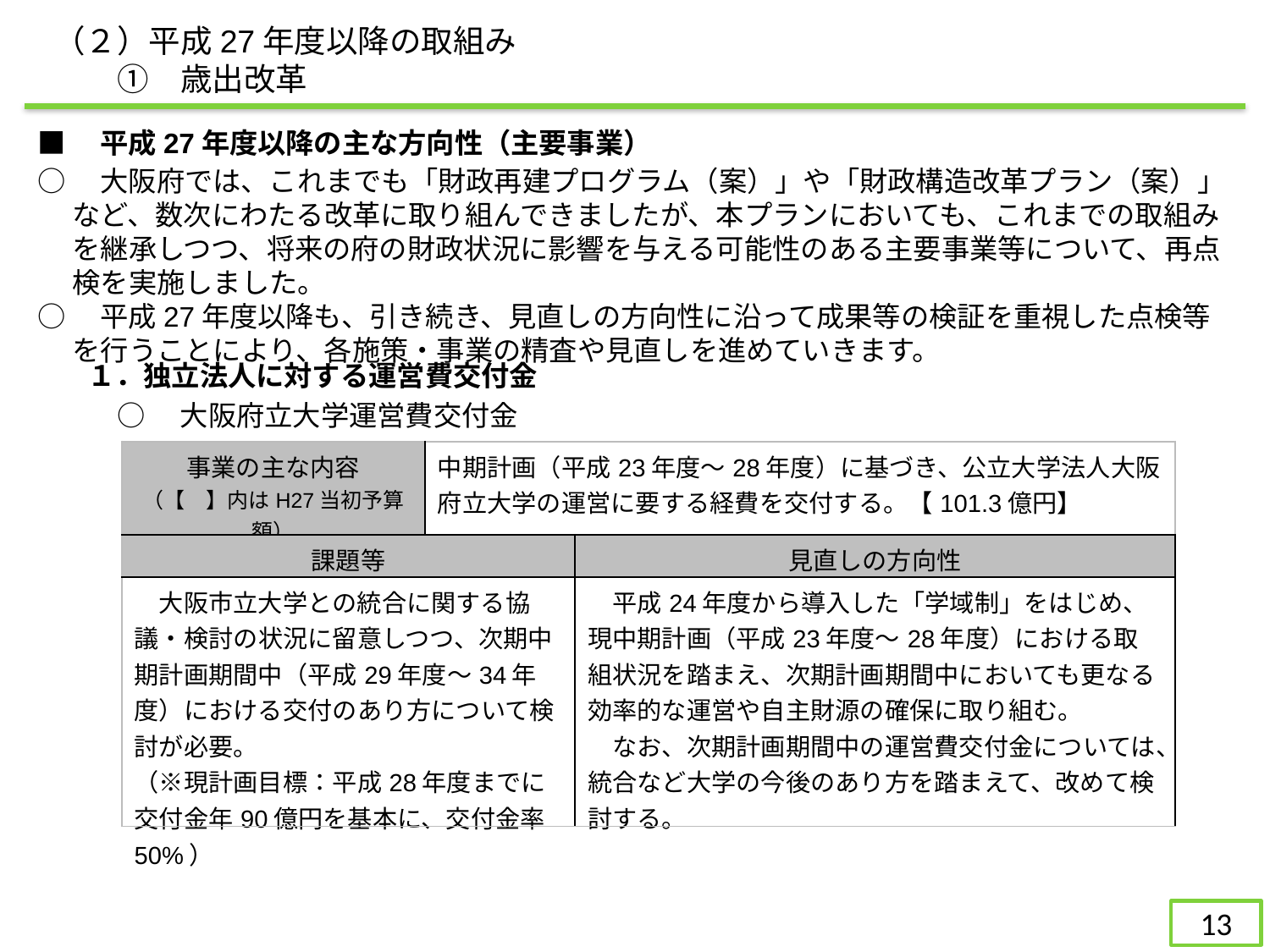

（２）平成27年度以降の取組み
　　①　歳出改革
■　平成27年度以降の主な方向性（主要事業）
○　大阪府では、これまでも「財政再建プログラム（案）」や「財政構造改革プラン（案）」など、数次にわたる改革に取り組んできましたが、本プランにおいても、これまでの取組みを継承しつつ、将来の府の財政状況に影響を与える可能性のある主要事業等について、再点検を実施しました。
○　平成27年度以降も、引き続き、見直しの方向性に沿って成果等の検証を重視した点検等を行うことにより、各施策・事業の精査や見直しを進めていきます。
１．独立法人に対する運営費交付金
○　大阪府立大学運営費交付金
| 事業の主な内容 （【　】内はH27当初予算額） | 中期計画（平成23年度～28年度）に基づき、公立大学法人大阪府立大学の運営に要する経費を交付する。【101.3億円】 |  |
| --- | --- | --- |
| 課題等 |  | 見直しの方向性 |
| 大阪市立大学との統合に関する協議・検討の状況に留意しつつ、次期中期計画期間中（平成29年度～34年度）における交付のあり方について検討が必要。 （※現計画目標：平成28年度までに交付金年90億円を基本に、交付金率50%） |  | 平成24年度から導入した「学域制」をはじめ、現中期計画（平成23年度～28年度）における取組状況を踏まえ、次期計画期間中においても更なる効率的な運営や自主財源の確保に取り組む。 　なお、次期計画期間中の運営費交付金については、統合など大学の今後のあり方を踏まえて、改めて検討する。 |
13